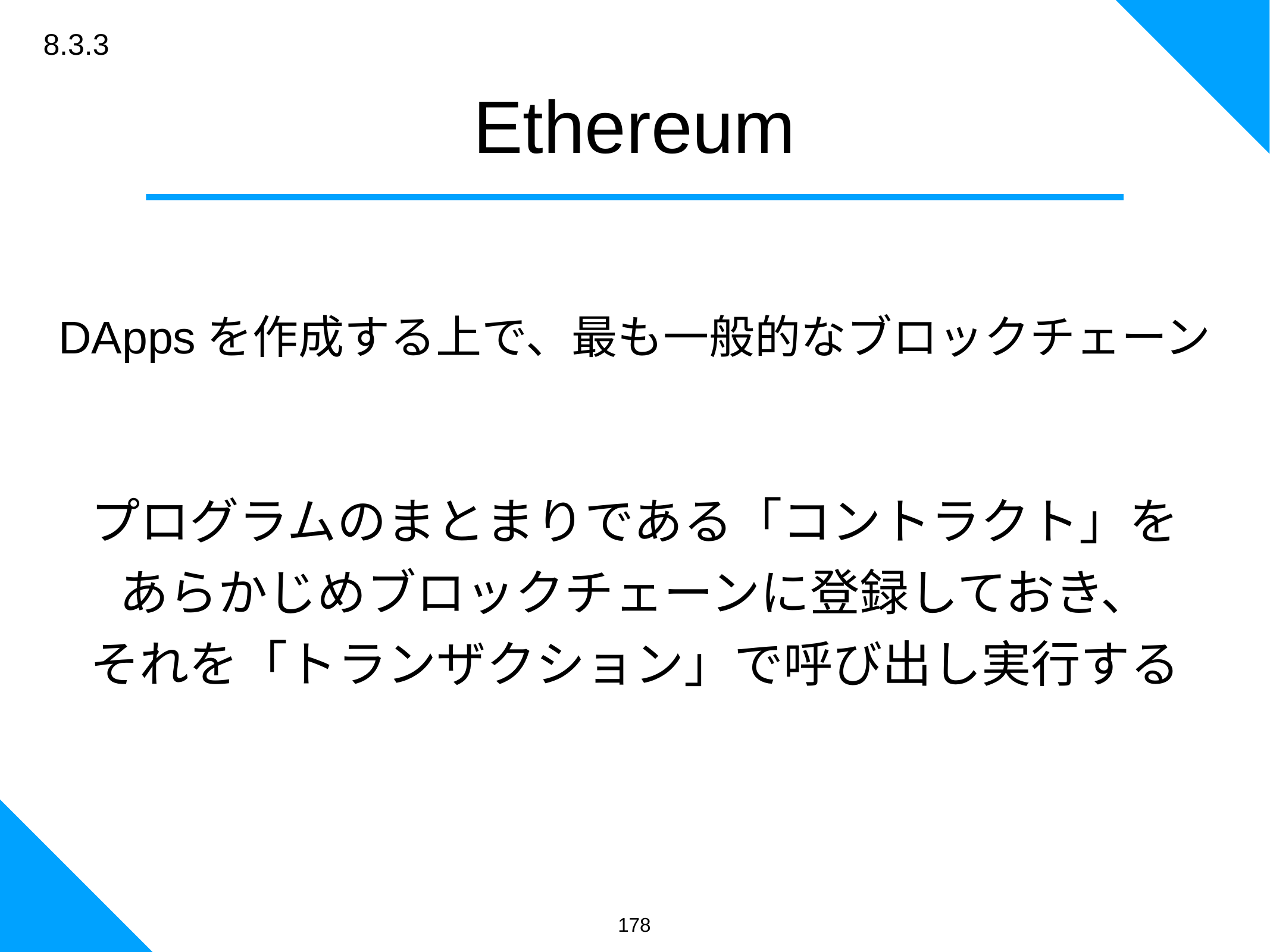

8.3.3
Ethereum
DAppsを作成する上で、最も一般的なブロックチェーン
プログラムのまとまりである「コントラクト」を
あらかじめブロックチェーンに登録しておき、
それを「トランザクション」で呼び出し実行する
178